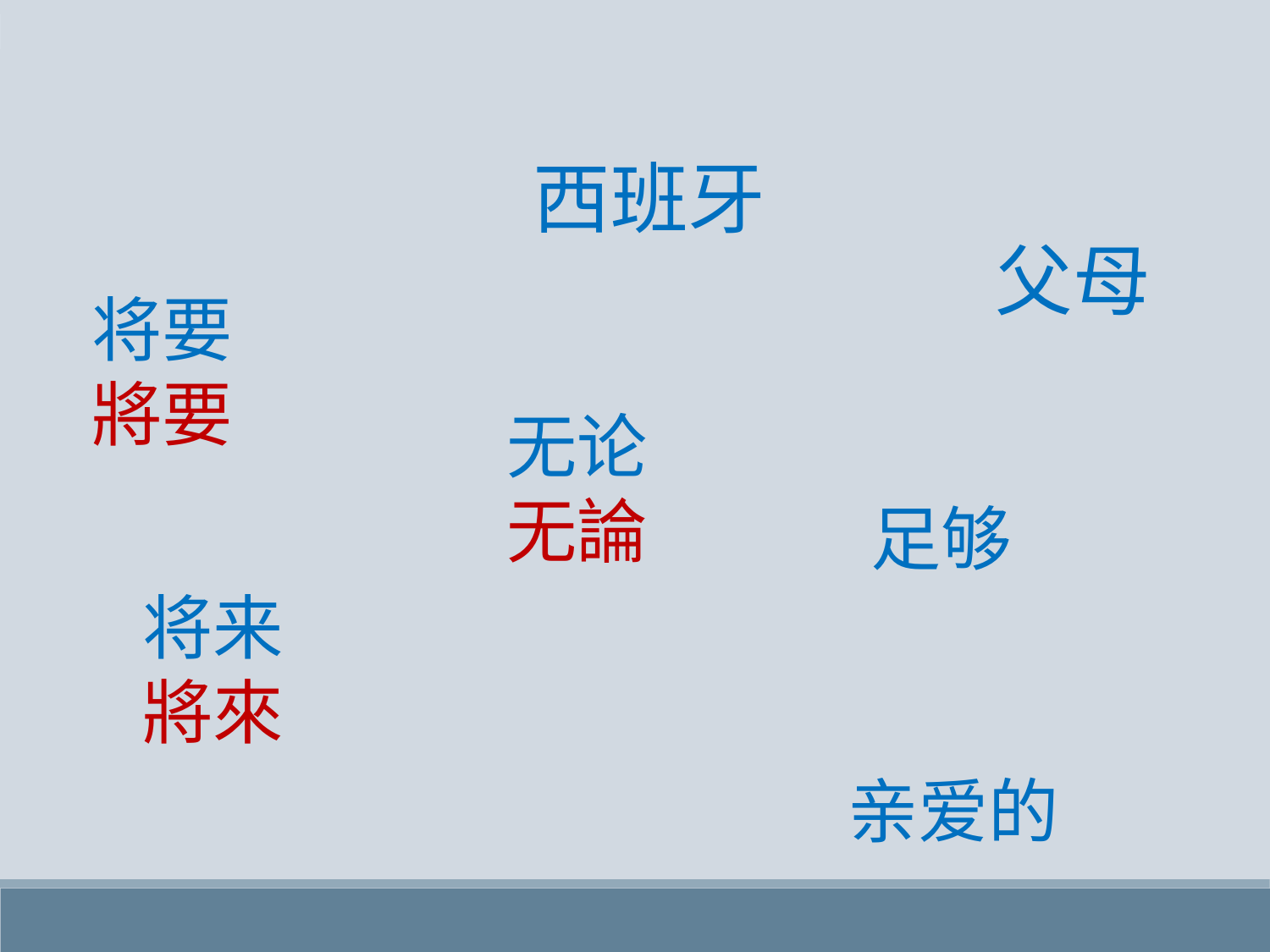

西班牙
父母
将要
將要
无论
无論
足够
将来
將來
亲爱的